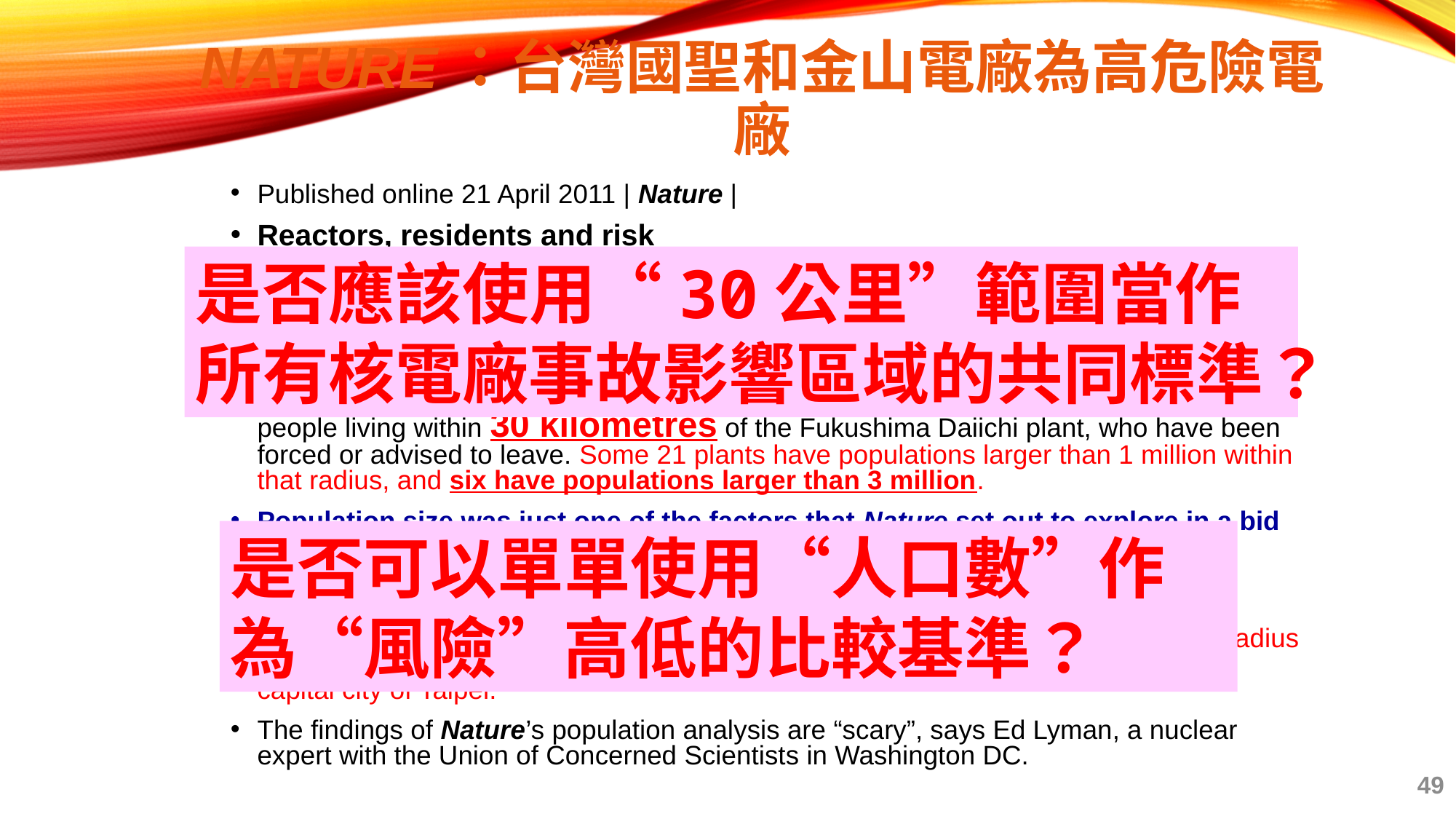

Nature：台灣國聖和金山電廠為高危險電廠
Published online 21 April 2011 | Nature |
Reactors, residents and risk
A world population analysis reveals the locations that could put the most people in danger should a nuclear accident occur.
For much of the world's population, distance offers no comfort. An analysis carried out by Nature and Columbia University, New York, shows that two-thirds of the world's 211 power plants have more people living within a 30-kilometre radius than the 172,000 people living within 30 kilometres of the Fukushima Daiichi plant, who have been forced or advised to leave. Some 21 plants have populations larger than 1 million within that radius, and six have populations larger than 3 million.
Population size was just one of the factors that Nature set out to explore in a bid to map reactor hazards around the world. Nuclear experts say that an objective 'danger' ranking is almost impossible because each reactor has its own unique risk profile, …
Taiwan’s 1,933-megawatt Kuosheng plant with 5.5 million people within a 30 km radius and the 1,208-megawatt Chin Shan plant with 4.7 million; both zones include the capital city of Taipei.
The findings of Nature’s population analysis are “scary”, says Ed Lyman, a nuclear expert with the Union of Concerned Scientists in Washington DC.
是否應該使用“30公里”範圍當作所有核電廠事故影響區域的共同標準？
是否可以單單使用“人口數”作為“風險”高低的比較基準？
49